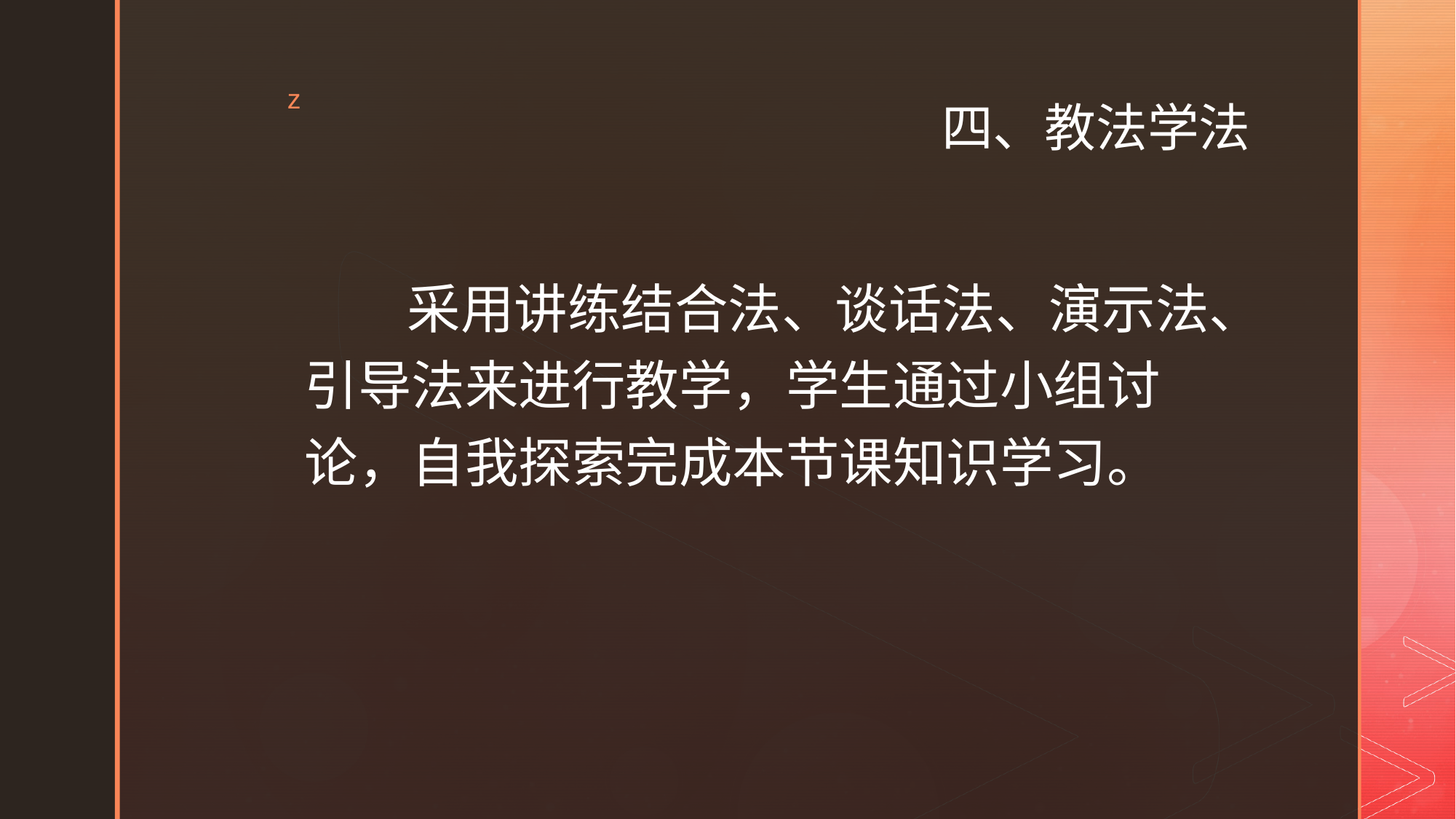

# 四、教法学法
          采用讲练结合法、谈话法、演示法、引导法来进行教学，学生通过小组讨论，自我探索完成本节课知识学习。